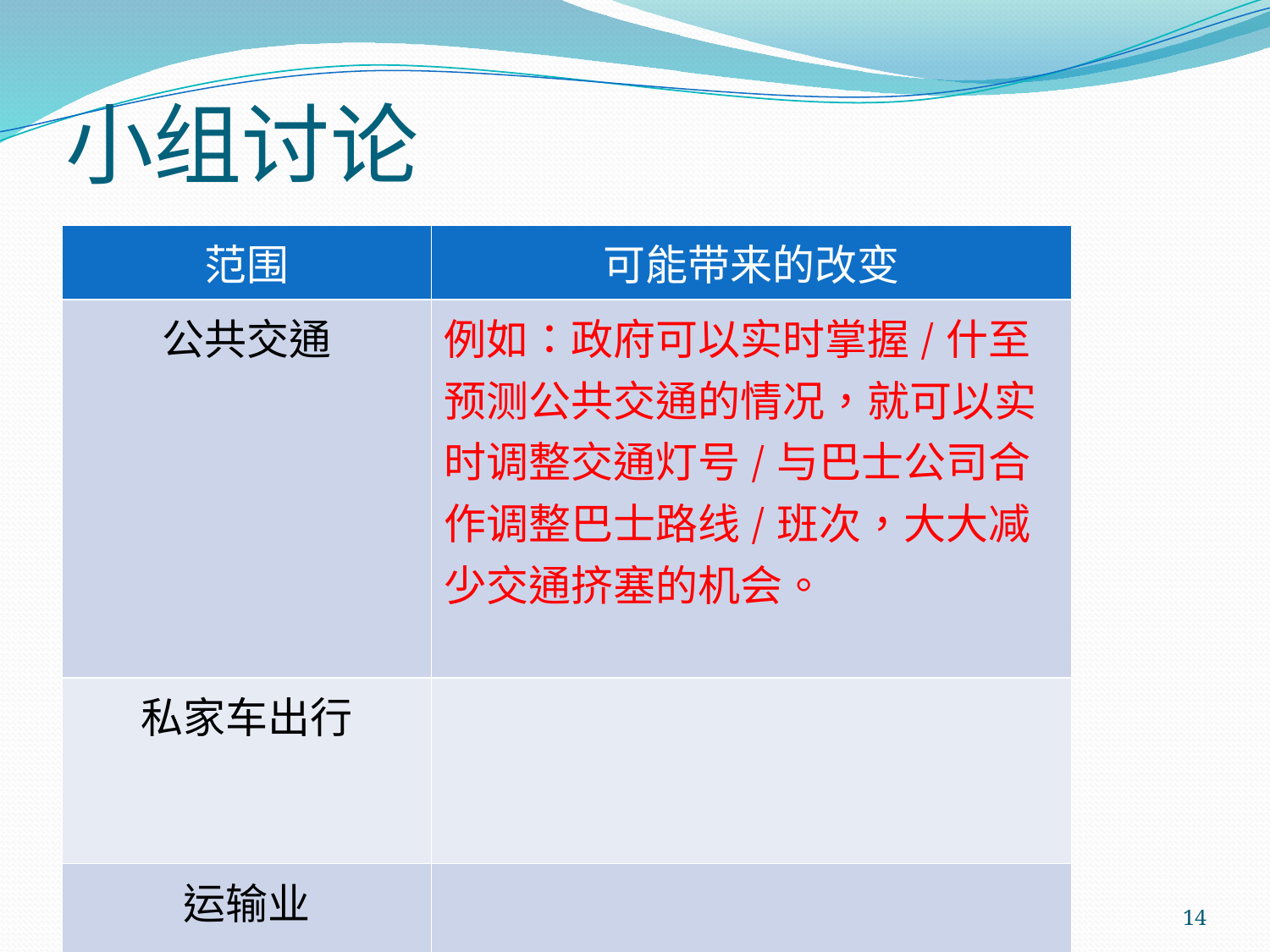

# 小组讨论
| 范围 | 可能带来的改变 |
| --- | --- |
| 公共交通 | 例如：政府可以实时掌握/什至预测公共交通的情况，就可以实时调整交通灯号/与巴士公司合作调整巴士路线/班次，大大减少交通挤塞的机会。 |
| 私家车出行 |  |
| 运输业 |  |
14